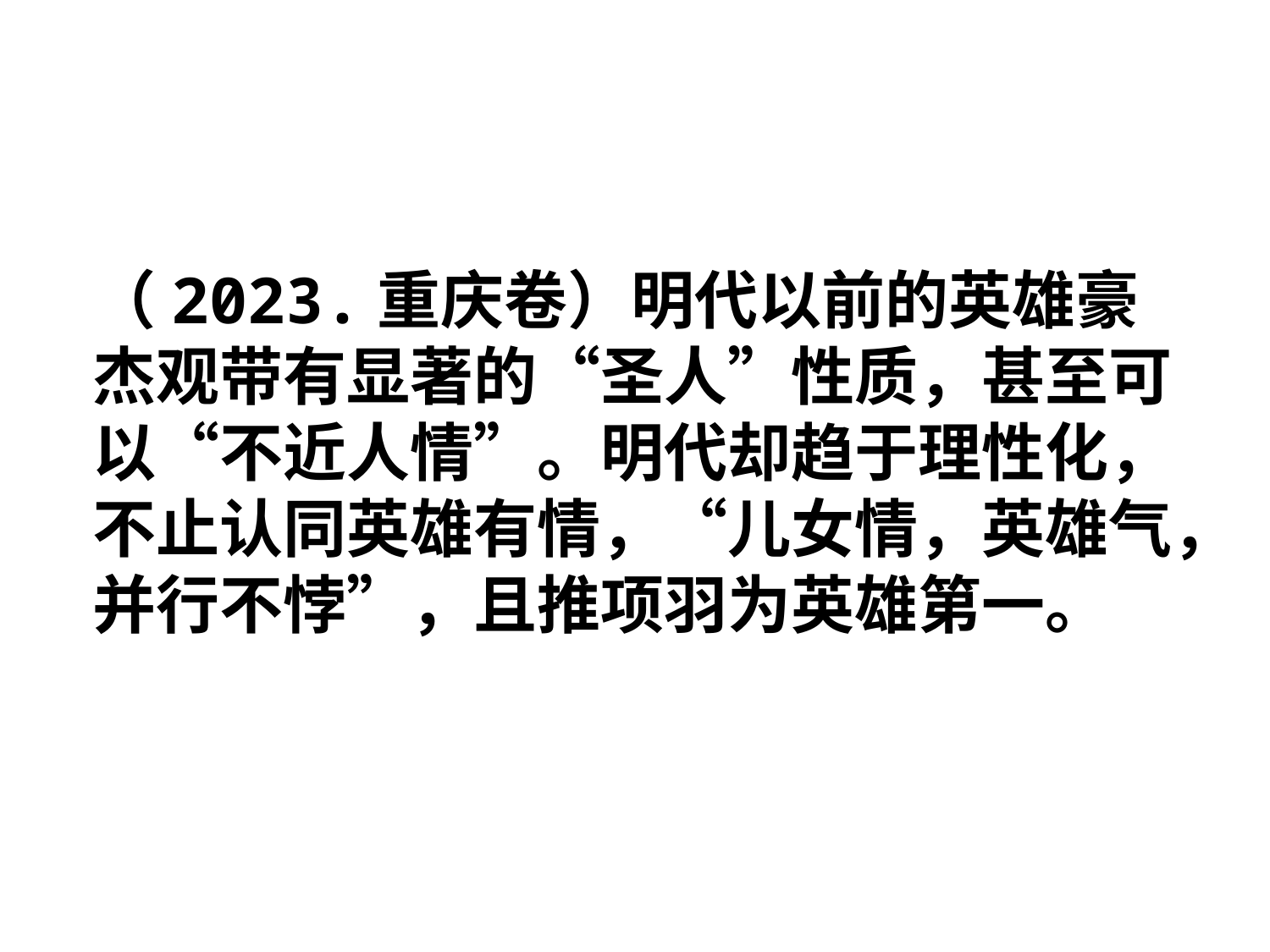

（2023.重庆卷）明代以前的英雄豪杰观带有显著的“圣人”性质，甚至可以“不近人情”。明代却趋于理性化，不止认同英雄有情，“儿女情，英雄气，并行不悖”，且推项羽为英雄第一。